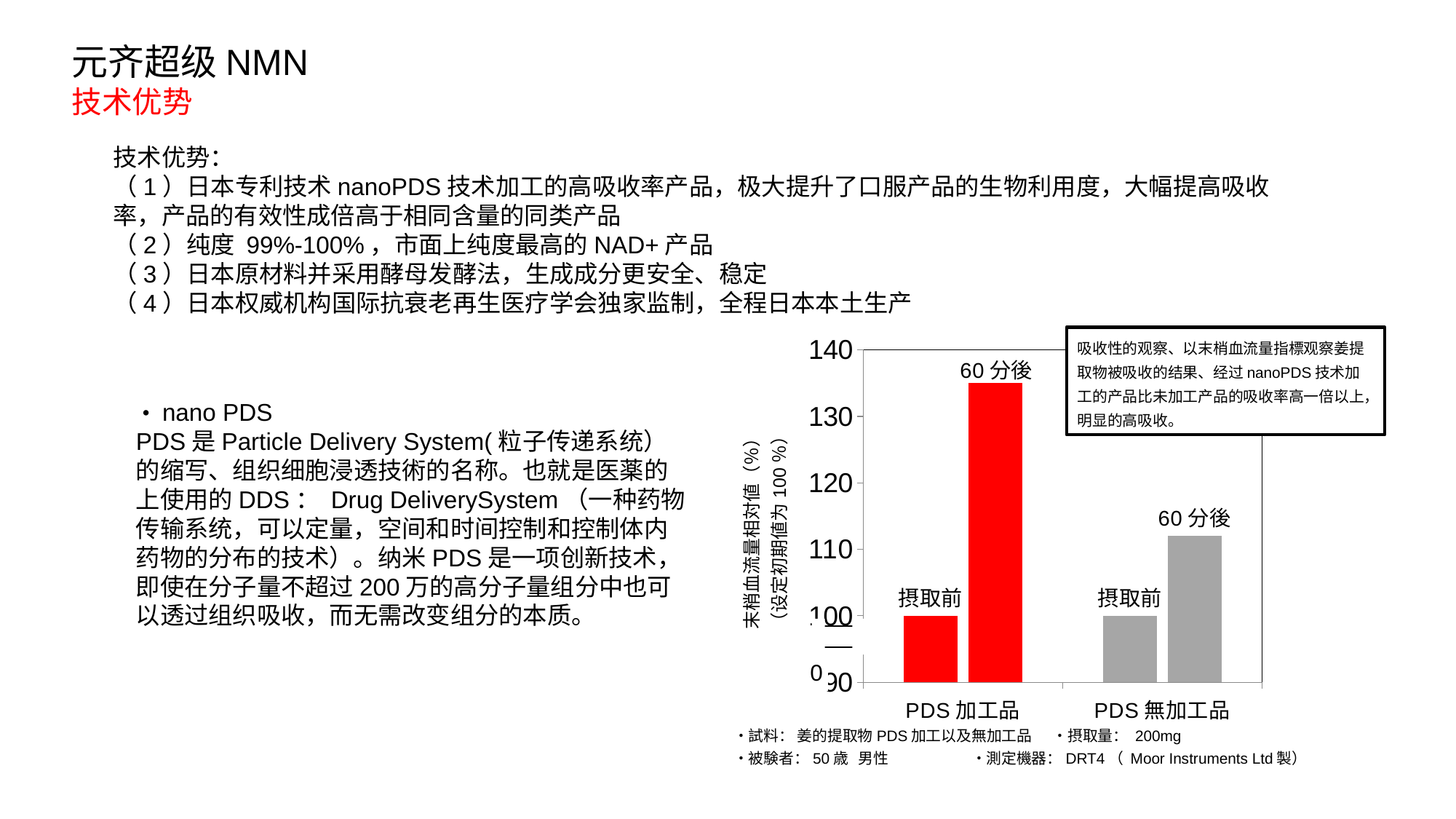

元齐超级NMN
技术优势
技术优势：
（1）日本专利技术nanoPDS技术加工的高吸收率产品，极大提升了口服产品的生物利用度，大幅提高吸收率，产品的有效性成倍高于相同含量的同类产品
（2）纯度 99%-100%，市面上纯度最高的NAD+产品
（3）日本原材料并采用酵母发酵法，生成成分更安全、稳定
（4）日本权威机构国际抗衰老再生医疗学会独家监制，全程日本本土生产

### Chart

| Category | 摂取前 | 10分後 |
|---|---|---|
| PDS加工品 | 100.0 | 135.0 |
| PDS無加工品 | 100.0 | 112.0 |
吸收性的观察、以末梢血流量指標观察姜提取物被吸收的结果、经过nanoPDS技术加工的产品比未加工产品的吸收率高一倍以上，明显的高吸收。
・nano PDS
PDS是Particle Delivery System(粒子传递系统）的缩写、组织细胞浸透技術的名称。也就是医薬的上使用的DDS： Drug DeliverySystem（一种药物传输系统，可以定量，空间和时间控制和控制体内药物的分布的技术）。纳米PDS是一项创新技术，即使在分子量不超过200万的高分子量组分中也可以透过组织吸收，而无需改变组分的本质。

・試料： 姜的提取物PDS加工以及無加工品      ・摂取量： 200mg
・被験者：50歳 男性                        ・測定機器：DRT4（ Moor Instruments Ltd製）